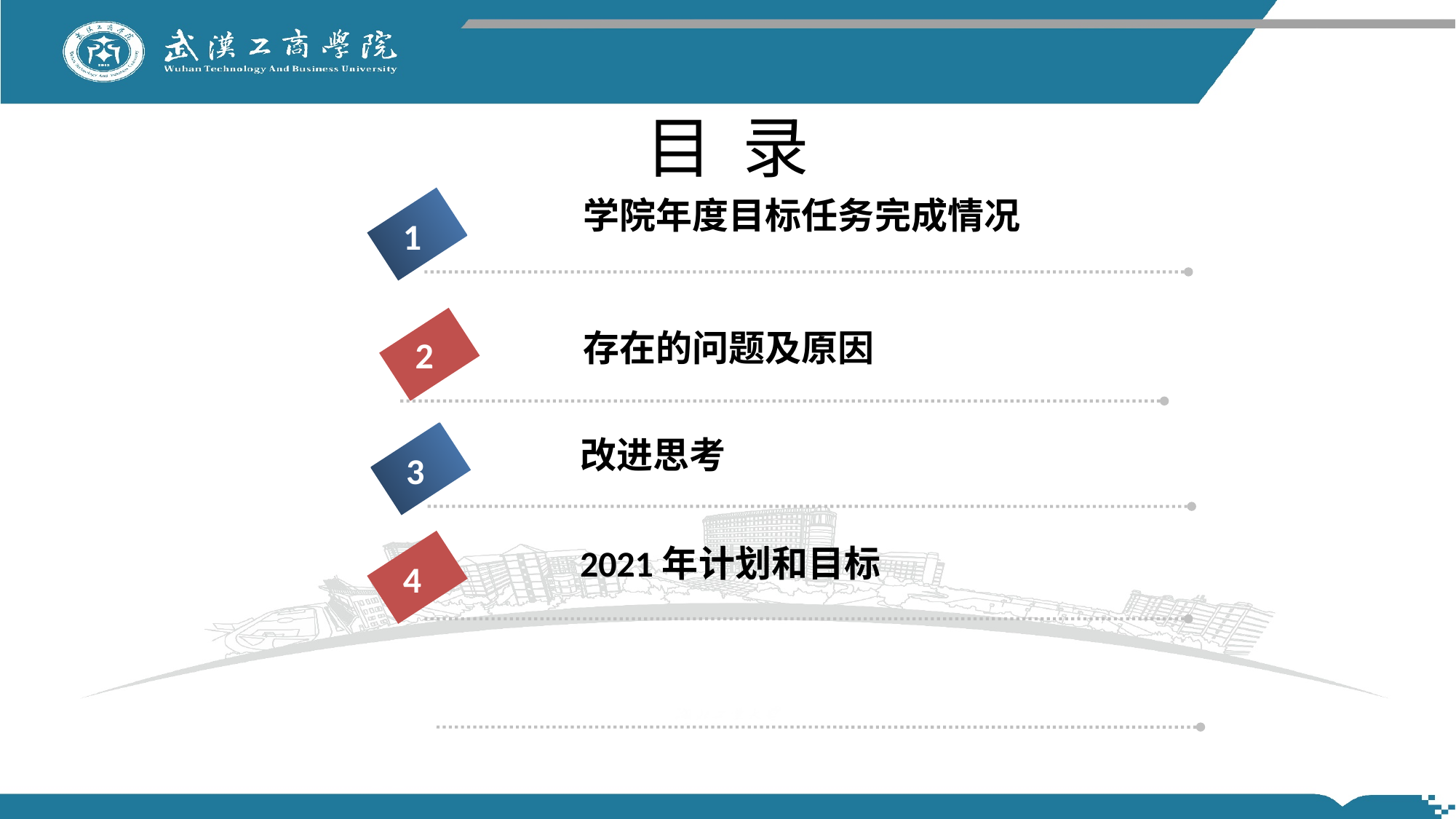

目  录
学院年度目标任务完成情况

2

1

存在的问题及原因

3

改进思考

4

2021年计划和目标
5